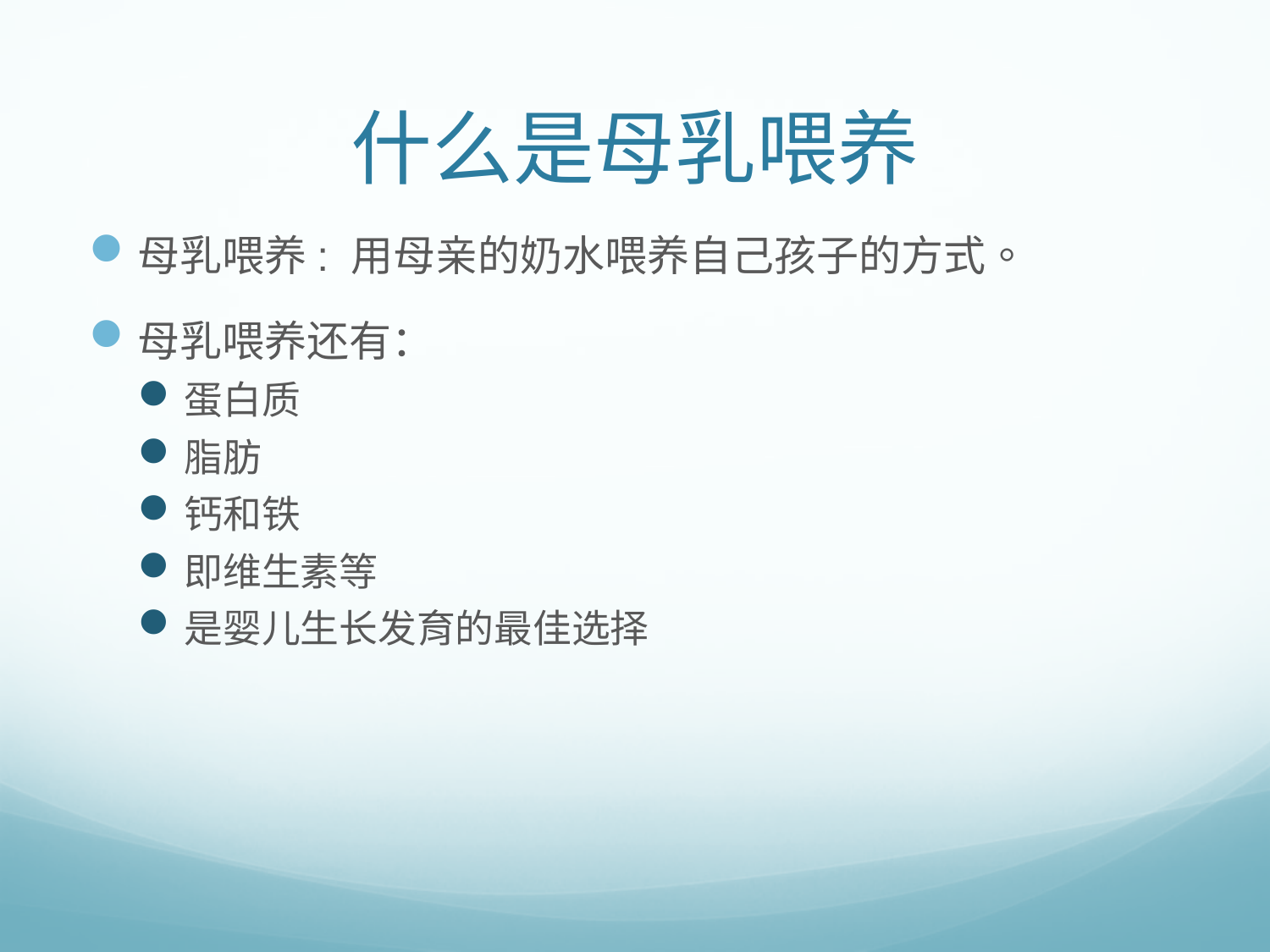

# 什么是母乳喂养
母乳喂养: 用母亲的奶水喂养自己孩子的方式。
母乳喂养还有：
蛋白质
脂肪
钙和铁
即维生素等
是婴儿生长发育的最佳选择